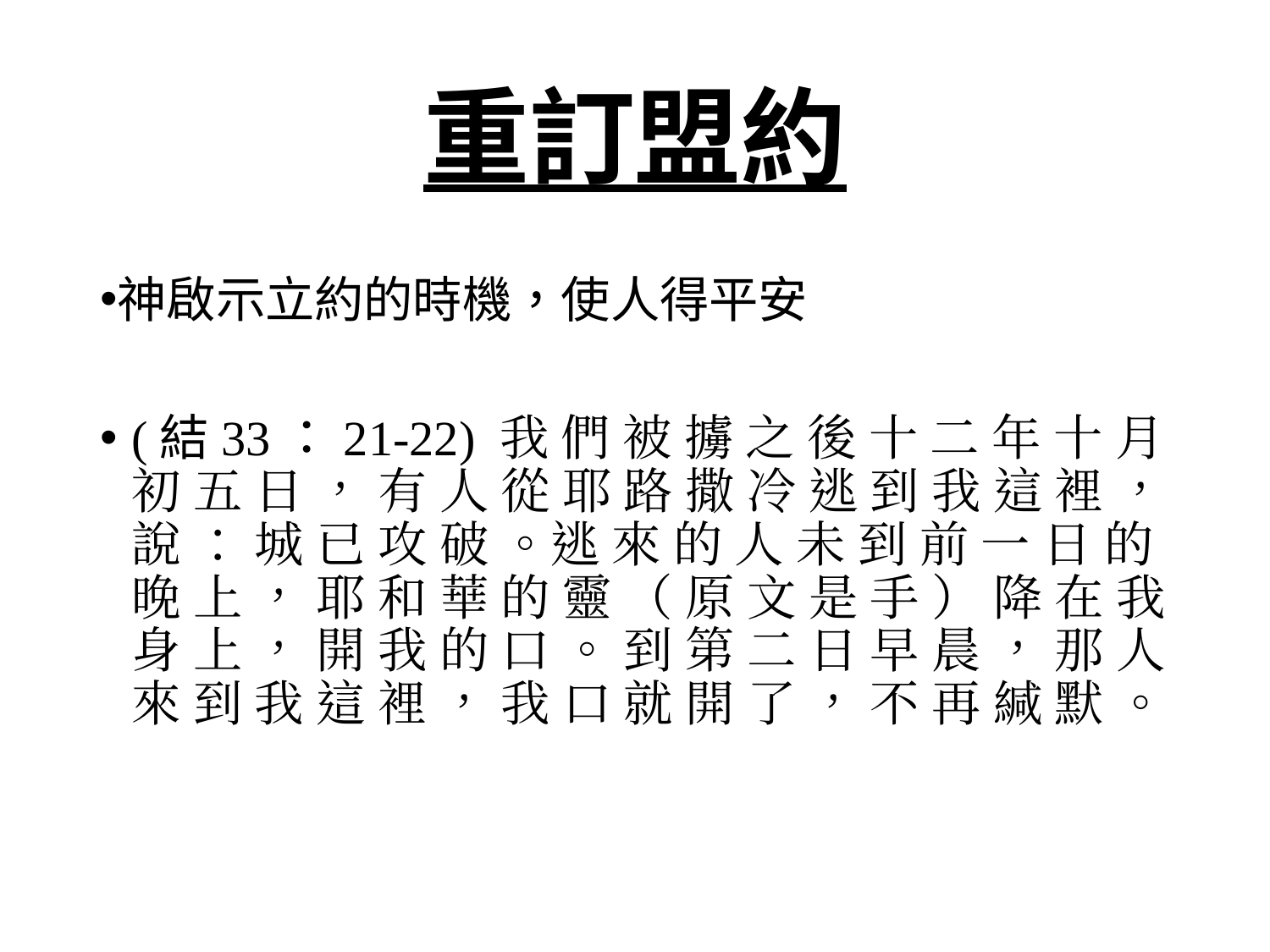

# 重訂盟約
神啟示立約的時機，使人得平安

(結33：21-22) 我 們 被 擄 之 後 十 二 年 十 月 初 五 日 ， 有 人 從 耶 路 撒 冷 逃 到 我 這 裡 ， 說 ： 城 已 攻 破 。逃 來 的 人 未 到 前 一 日 的 晚 上 ， 耶 和 華 的 靈 （ 原 文 是 手 ） 降 在 我 身 上 ， 開 我 的 口 。 到 第 二 日 早 晨 ， 那 人 來 到 我 這 裡 ， 我 口 就 開 了 ， 不 再 緘 默 。